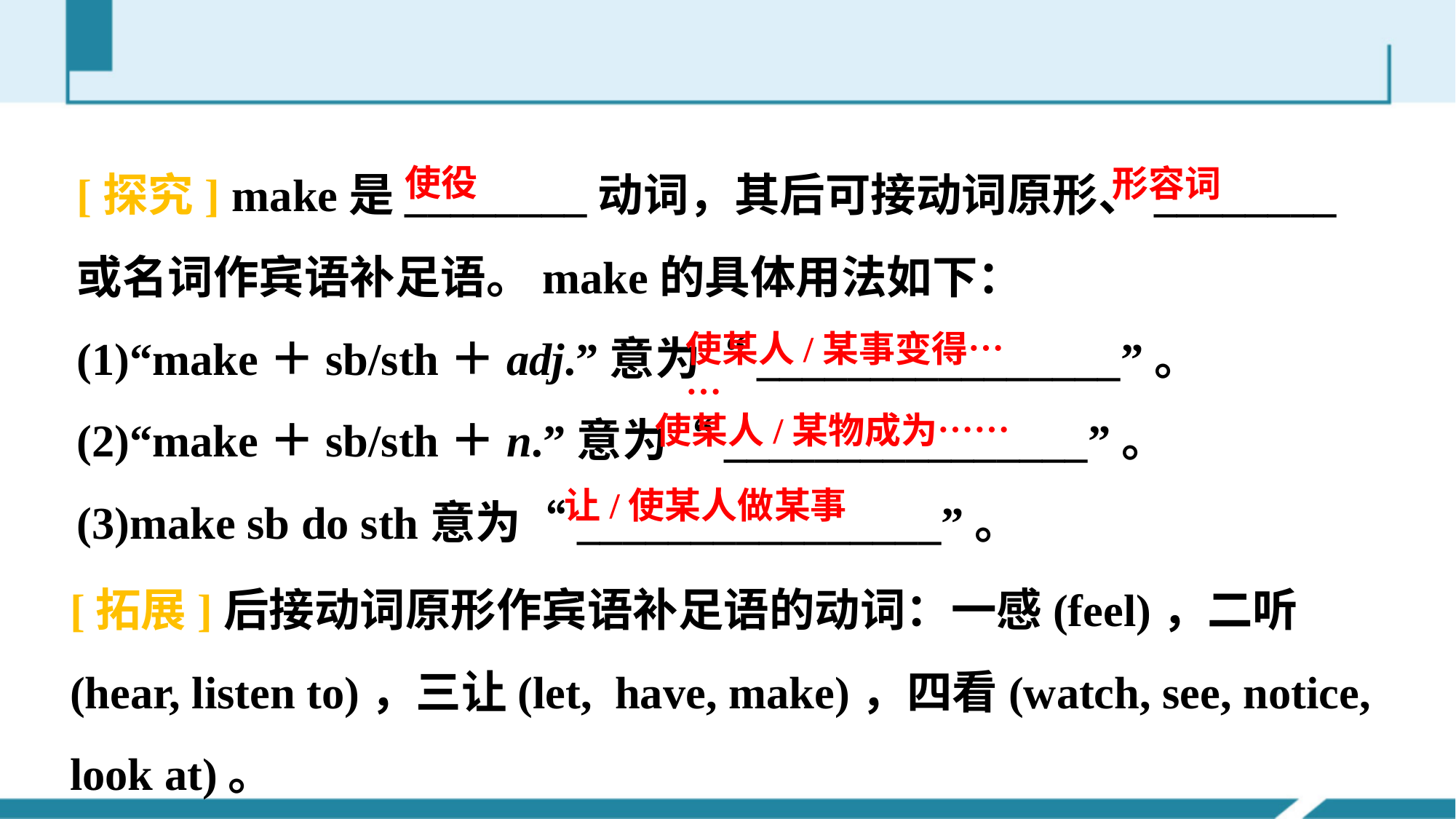

[探究] make是________动词，其后可接动词原形、________或名词作宾语补足语。make的具体用法如下：
(1)“make＋sb/sth＋adj.”意为“________________”。
(2)“make＋sb/sth＋n.”意为“________________”。
(3)make sb do sth意为“________________”。
使役
形容词
使某人/某事变得……
使某人/某物成为……
让/使某人做某事
[拓展]后接动词原形作宾语补足语的动词：一感(feel)，二听(hear, listen to)，三让(let,  have, make)，四看(watch, see, notice, look at)。